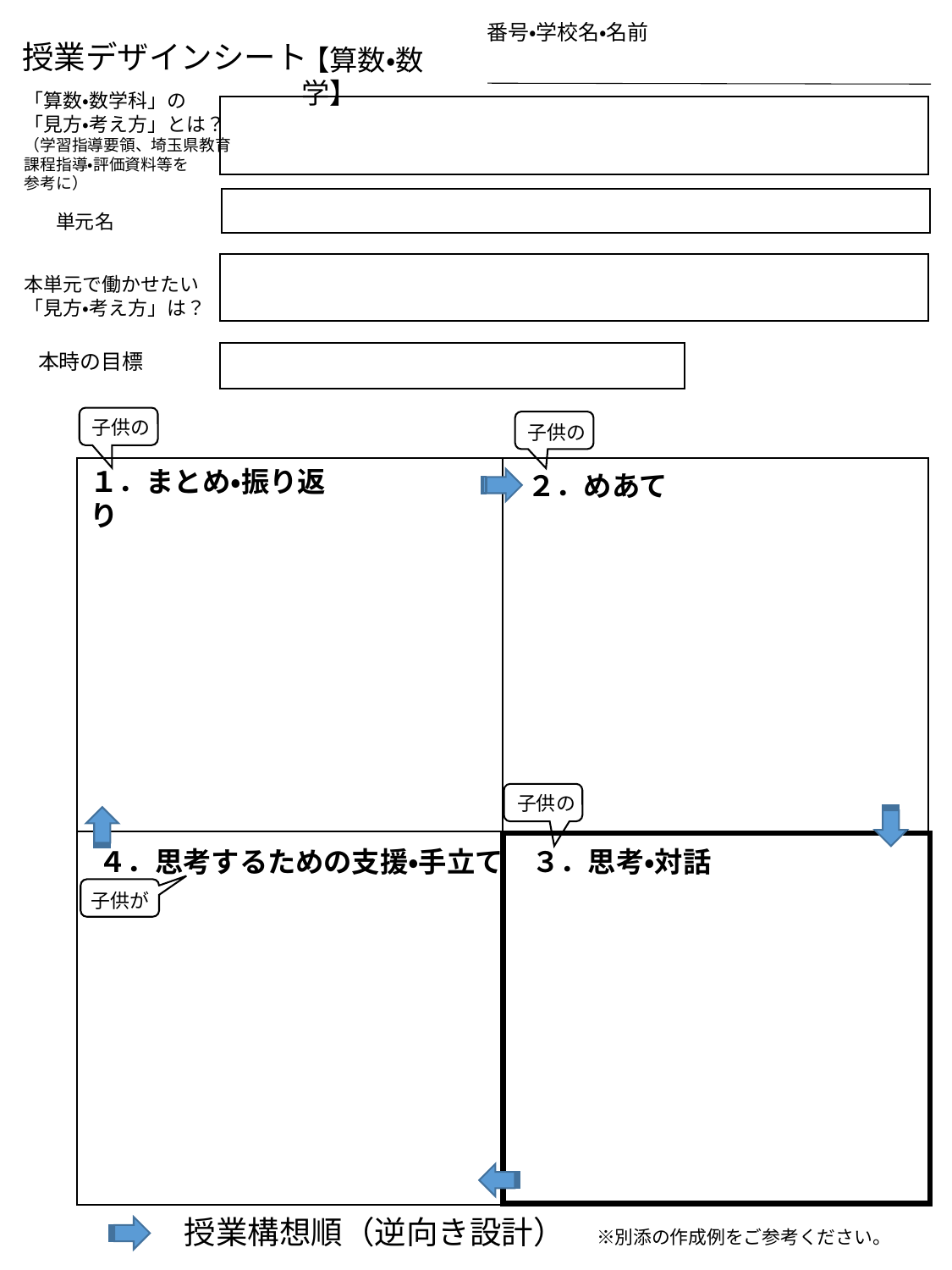

番号・学校名・名前

授業デザインシート
【算数・数学】
「算数・数学科」の
「見方・考え方」とは？
（学習指導要領、埼玉県教育
課程指導・評価資料等を
参考に）

単元名

本単元で働かせたい
「見方・考え方」は？
本時の目標

子供の

子供の

１．まとめ・振り返り
２．めあて

子供の

４．思考するための支援・手立て
３．思考・対話

子供が

授業構想順（逆向き設計）　※別添の作成例をご参考ください。